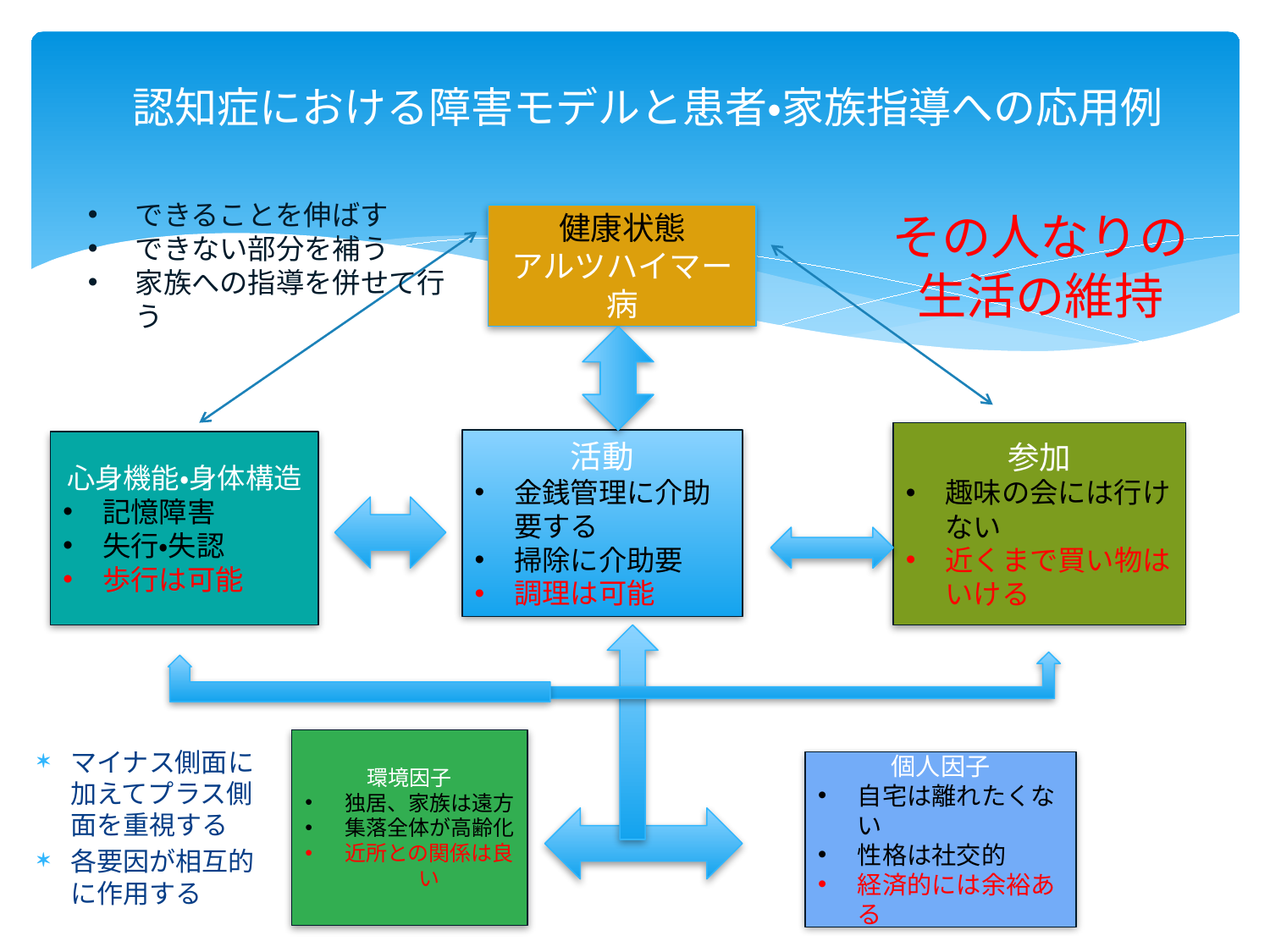

# 認知症における障害モデルと患者・家族指導への応用例
できることを伸ばす
できない部分を補う
家族への指導を併せて行う
その人なりの
生活の維持
健康状態
アルツハイマー病

参加
趣味の会には行けない
近くまで買い物はいける
活動
金銭管理に介助要する
掃除に介助要
調理は可能
心身機能・身体構造
記憶障害
失行・失認
歩行は可能

環境因子
独居、家族は遠方
集落全体が高齢化
近所との関係は良い
マイナス側面に加えてプラス側面を重視する
各要因が相互的に作用する
個人因子
自宅は離れたくない
性格は社交的
経済的には余裕ある